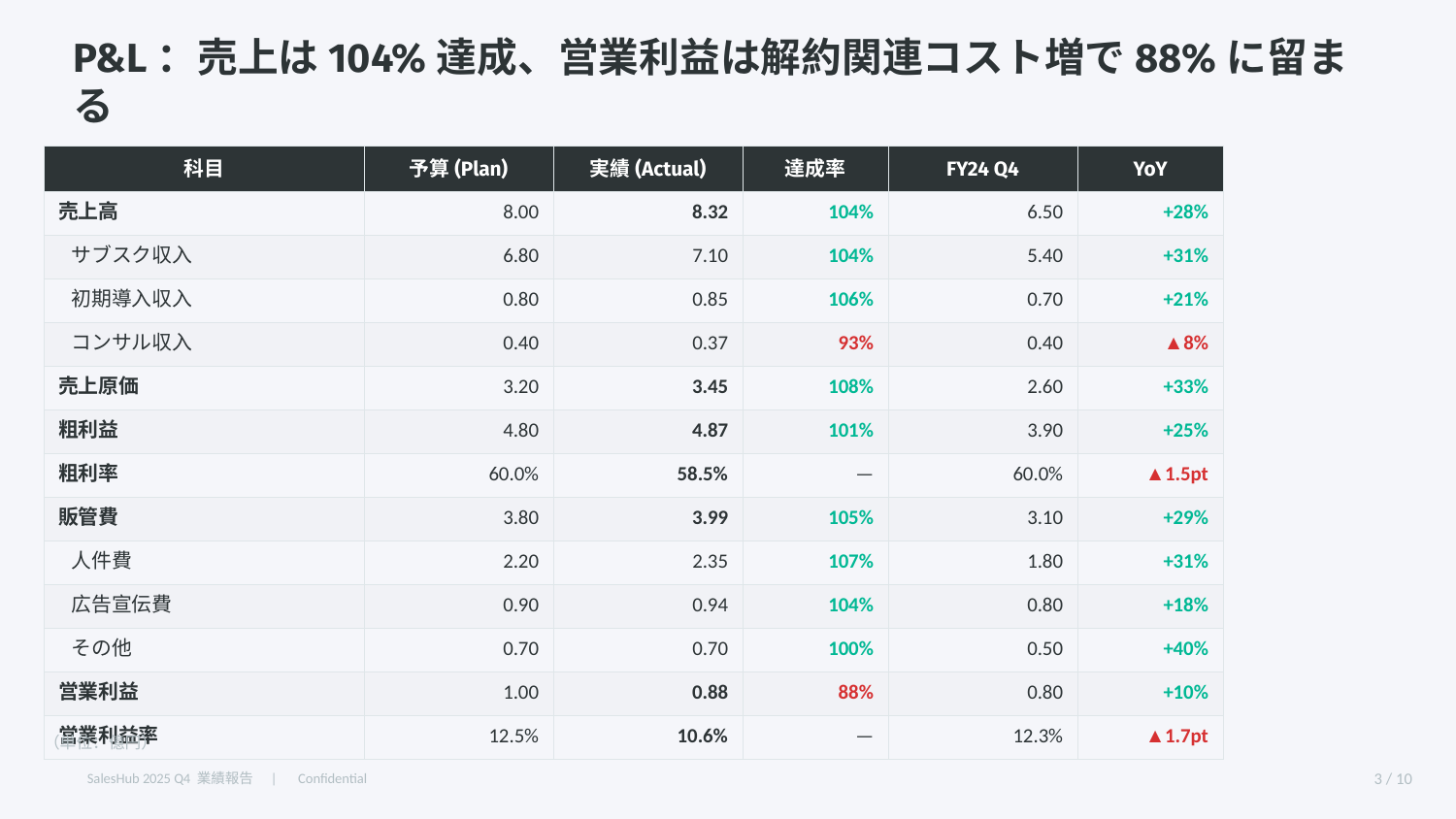

P&L：売上は104%達成、営業利益は解約関連コスト増で88%に留まる
| 科目 | 予算(Plan) | 実績(Actual) | 達成率 | FY24 Q4 | YoY |
| --- | --- | --- | --- | --- | --- |
| 売上高 | 8.00 | 8.32 | 104% | 6.50 | +28% |
| サブスク収入 | 6.80 | 7.10 | 104% | 5.40 | +31% |
| 初期導入収入 | 0.80 | 0.85 | 106% | 0.70 | +21% |
| コンサル収入 | 0.40 | 0.37 | 93% | 0.40 | ▲8% |
| 売上原価 | 3.20 | 3.45 | 108% | 2.60 | +33% |
| 粗利益 | 4.80 | 4.87 | 101% | 3.90 | +25% |
| 粗利率 | 60.0% | 58.5% | — | 60.0% | ▲1.5pt |
| 販管費 | 3.80 | 3.99 | 105% | 3.10 | +29% |
| 人件費 | 2.20 | 2.35 | 107% | 1.80 | +31% |
| 広告宣伝費 | 0.90 | 0.94 | 104% | 0.80 | +18% |
| その他 | 0.70 | 0.70 | 100% | 0.50 | +40% |
| 営業利益 | 1.00 | 0.88 | 88% | 0.80 | +10% |
| 営業利益率 | 12.5% | 10.6% | — | 12.3% | ▲1.7pt |
（単位：億円）
SalesHub 2025 Q4 業績報告　|　Confidential
3 / 10